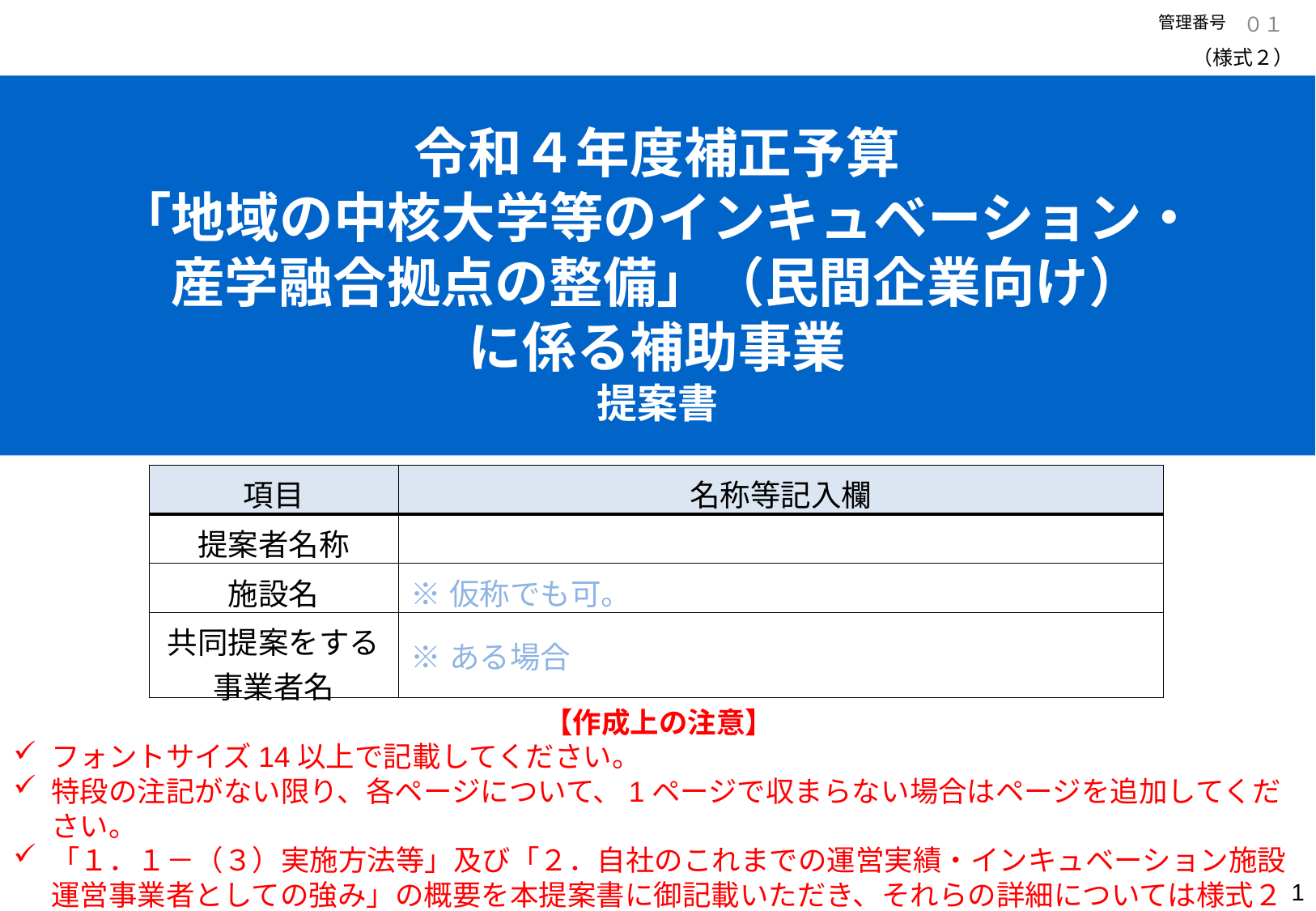

０１
管理番号

（様式２）

# 令和４年度補正予算 「地域の中核大学等のインキュベーション・産学融合拠点の整備」（民間企業向け） に係る補助事業 提案書
| 項目 | 名称等記入欄 |
| --- | --- |
| 提案者名称 |  |
| 施設名 | ※仮称でも可。 |
| 共同提案をする事業者名 | ※ある場合 |
【作成上の注意】
フォントサイズ14以上で記載してください。
特段の注記がない限り、各ページについて、1ページで収まらない場合はページを追加してください。
「１．１－（３）実施方法等」及び「２．自社のこれまでの運営実績・インキュベーション施設運営事業者としての強み」の概要を本提案書に御記載いただき、それらの詳細については様式２別紙（提案書補足資料）に御記載ください。
1